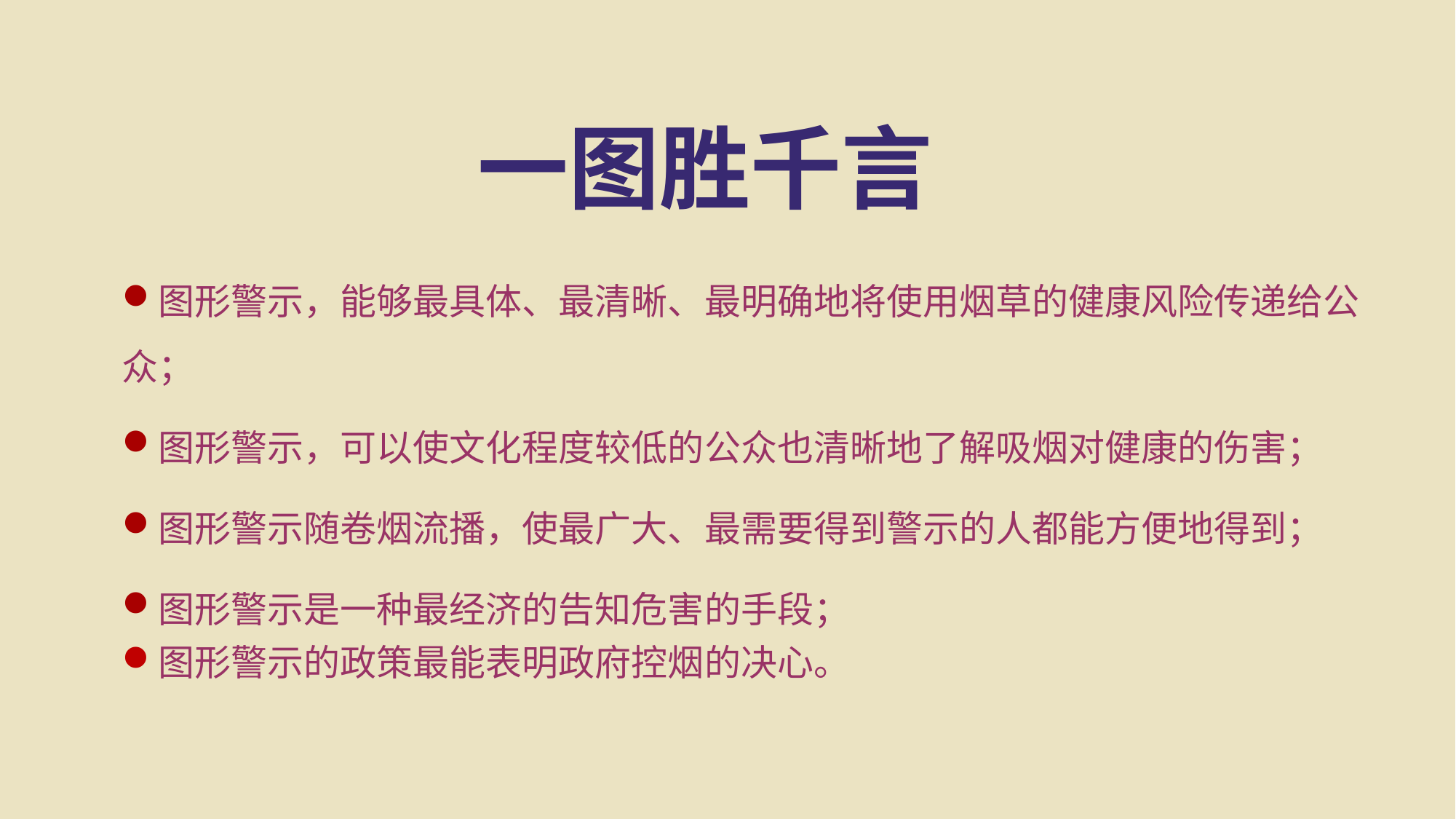

一图胜千言
图形警示，能够最具体、最清晰、最明确地将使用烟草的健康风险传递给公众；
图形警示，可以使文化程度较低的公众也清晰地了解吸烟对健康的伤害；
图形警示随卷烟流播，使最广大、最需要得到警示的人都能方便地得到；
图形警示是一种最经济的告知危害的手段；
图形警示的政策最能表明政府控烟的决心。